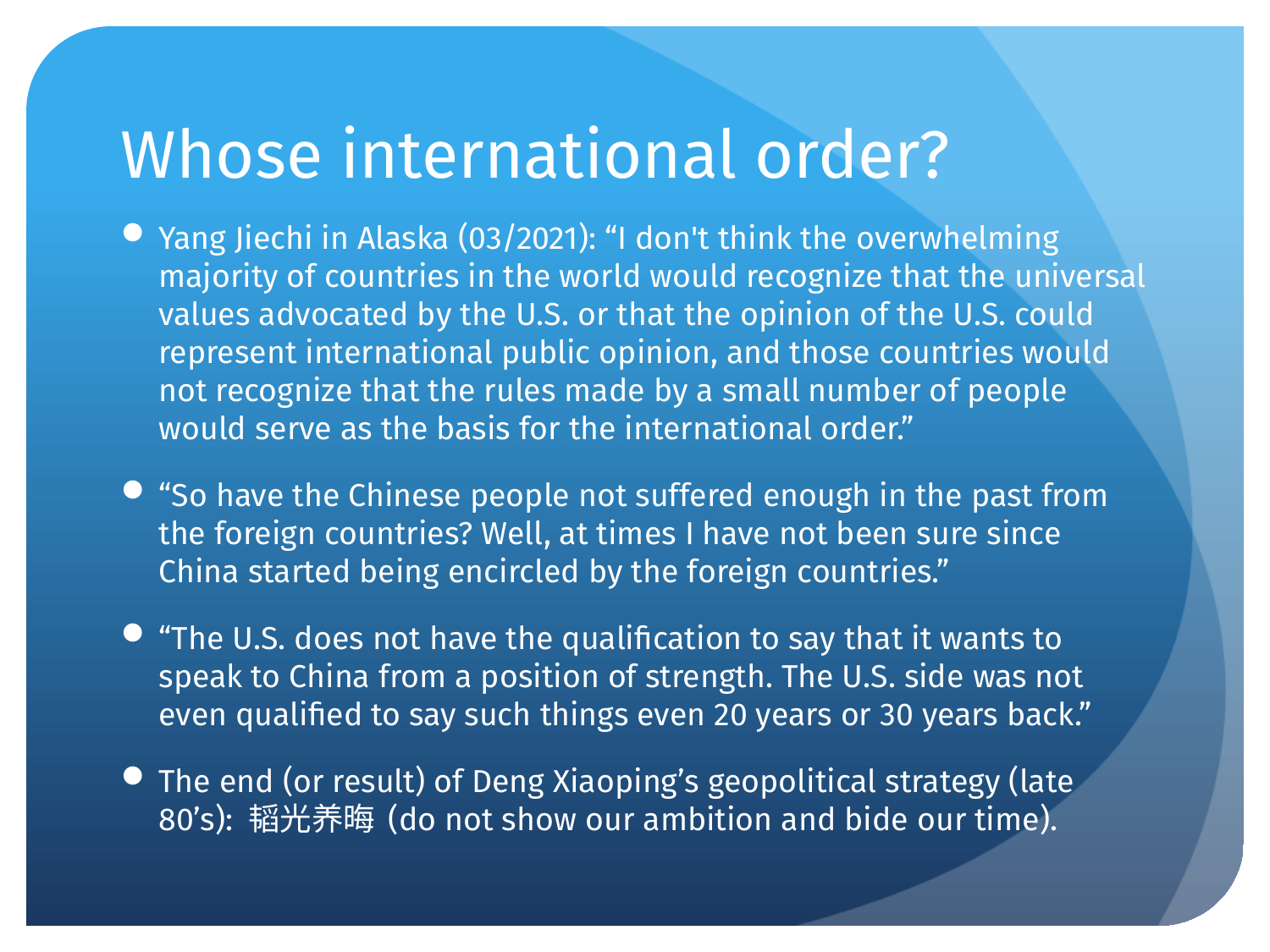

# Whose international order?
Yang Jiechi in Alaska (03/2021): “I don't think the overwhelming majority of countries in the world would recognize that the universal values advocated by the U.S. or that the opinion of the U.S. could represent international public opinion, and those countries would not recognize that the rules made by a small number of people would serve as the basis for the international order.”
“So have the Chinese people not suffered enough in the past from the foreign countries? Well, at times I have not been sure since China started being encircled by the foreign countries.”
“The U.S. does not have the qualification to say that it wants to speak to China from a position of strength. The U.S. side was not even qualified to say such things even 20 years or 30 years back.”
The end (or result) of Deng Xiaoping’s geopolitical strategy (late 80’s): 韬光养晦 (do not show our ambition and bide our time).